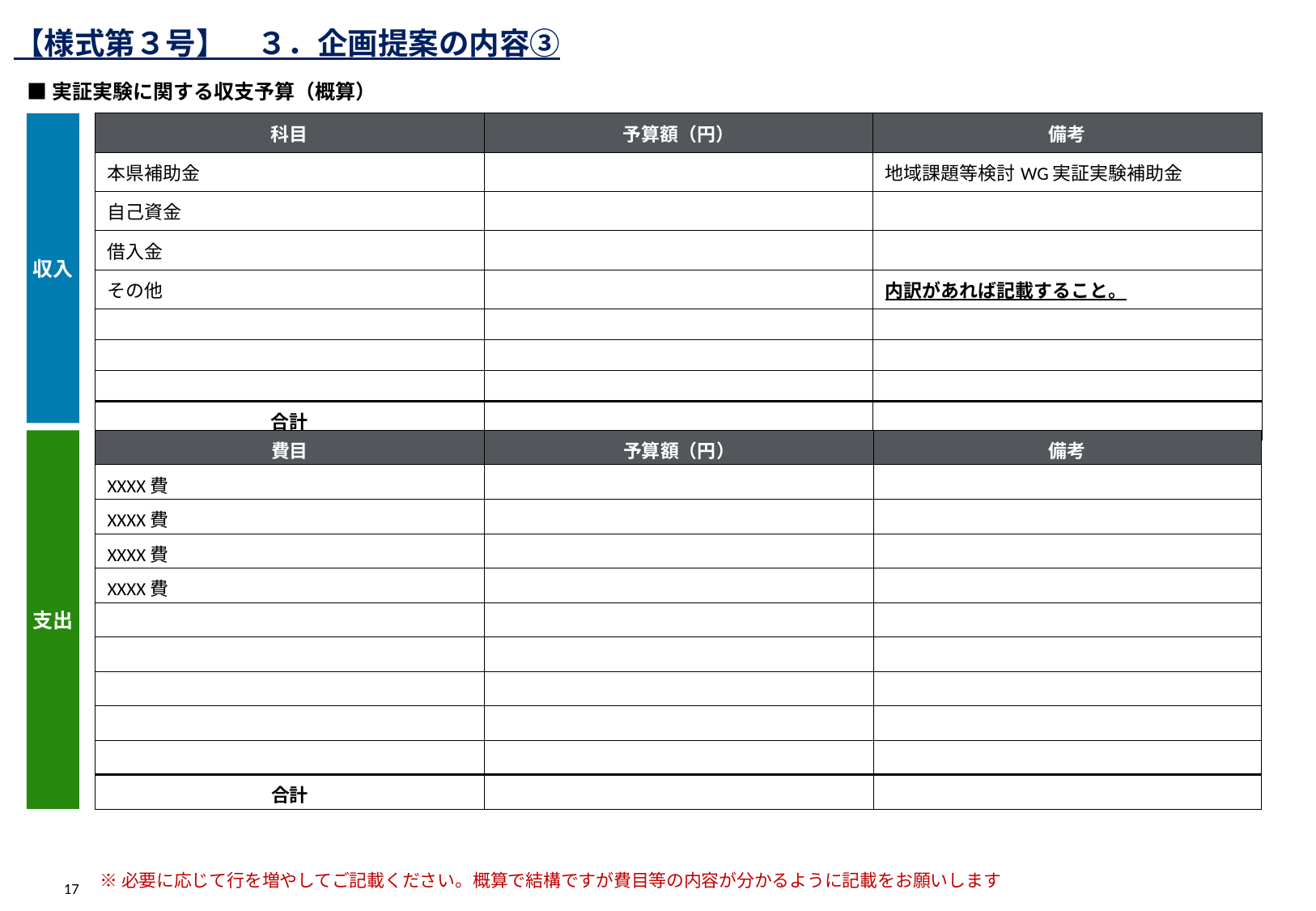

【様式第３号】　３．企画提案の内容③
■実証実験に関する収支予算（概算）
収入
| 科目 | 予算額（円） | 備考 |
| --- | --- | --- |
| 本県補助金 |  | 地域課題等検討WG実証実験補助金 |
| 自己資金 |  |  |
| 借入金 |  |  |
| その他 |  | 内訳があれば記載すること。 |
|  |  |  |
|  |  |  |
|  |  |  |
| 合計 |  |  |
支出
| 費目 | 予算額（円） | 備考 |
| --- | --- | --- |
| XXXX費 |  |  |
| XXXX費 |  |  |
| XXXX費 |  |  |
| XXXX費 |  |  |
|  |  |  |
|  |  |  |
|  |  |  |
|  |  |  |
|  |  |  |
| 合計 |  |  |
※必要に応じて行を増やしてご記載ください。概算で結構ですが費目等の内容が分かるように記載をお願いします
17